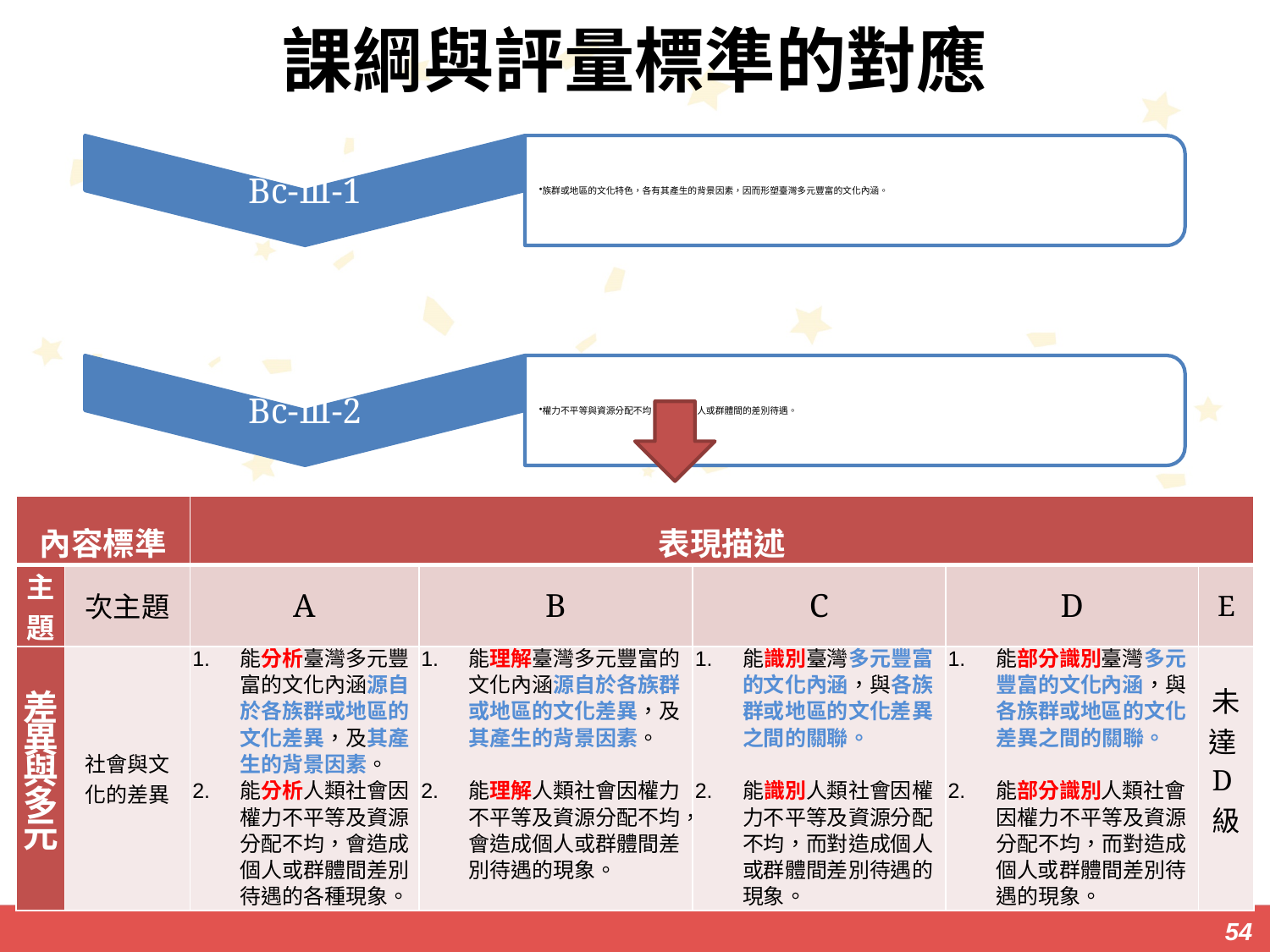

# 課綱與評量標準的對應
Bc-Ⅲ-1
族群或地區的文化特色，各有其產生的背景因素，因而形塑臺灣多元豐富的文化內涵。
Bc-Ⅲ-2
權力不平等與資源分配不均，會造成個人或群體間的差別待遇。

| 內容標準 |  | 表現描述 |  |  |  |  |
| --- | --- | --- | --- | --- | --- | --- |
| 主題 | 次主題 | A | B | C | D | E |
| 差異與多元 | 社會與文化的差異 | 能分析臺灣多元豐富的文化內涵源自於各族群或地區的文化差異，及其產生的背景因素。 能分析人類社會因權力不平等及資源分配不均，會造成個人或群體間差別待遇的各種現象。 | 能理解臺灣多元豐富的文化內涵源自於各族群或地區的文化差異，及其產生的背景因素。 能理解人類社會因權力不平等及資源分配不均，會造成個人或群體間差別待遇的現象。 | 能識別臺灣多元豐富的文化內涵，與各族群或地區的文化差異之間的關聯。 能識別人類社會因權力不平等及資源分配不均，而對造成個人或群體間差別待遇的現象。 | 能部分識別臺灣多元豐富的文化內涵，與各族群或地區的文化差異之間的關聯。 能部分識別人類社會因權力不平等及資源分配不均，而對造成個人或群體間差別待遇的現象。 | 未達D級 |
54